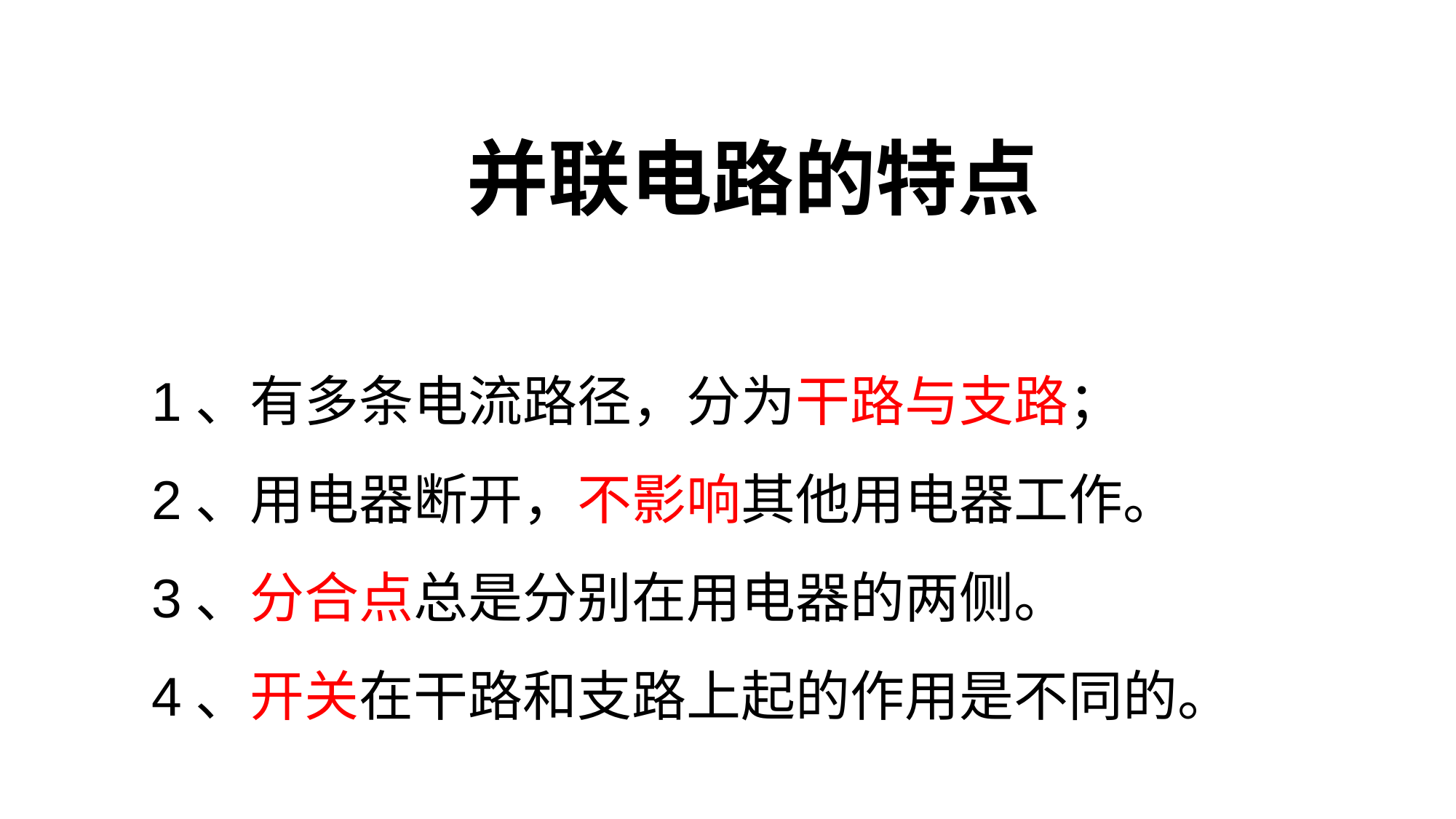

并联电路的特点

1、有多条电流路径，分为干路与支路；
2、用电器断开，不影响其他用电器工作。
3、分合点总是分别在用电器的两侧。
4、开关在干路和支路上起的作用是不同的。